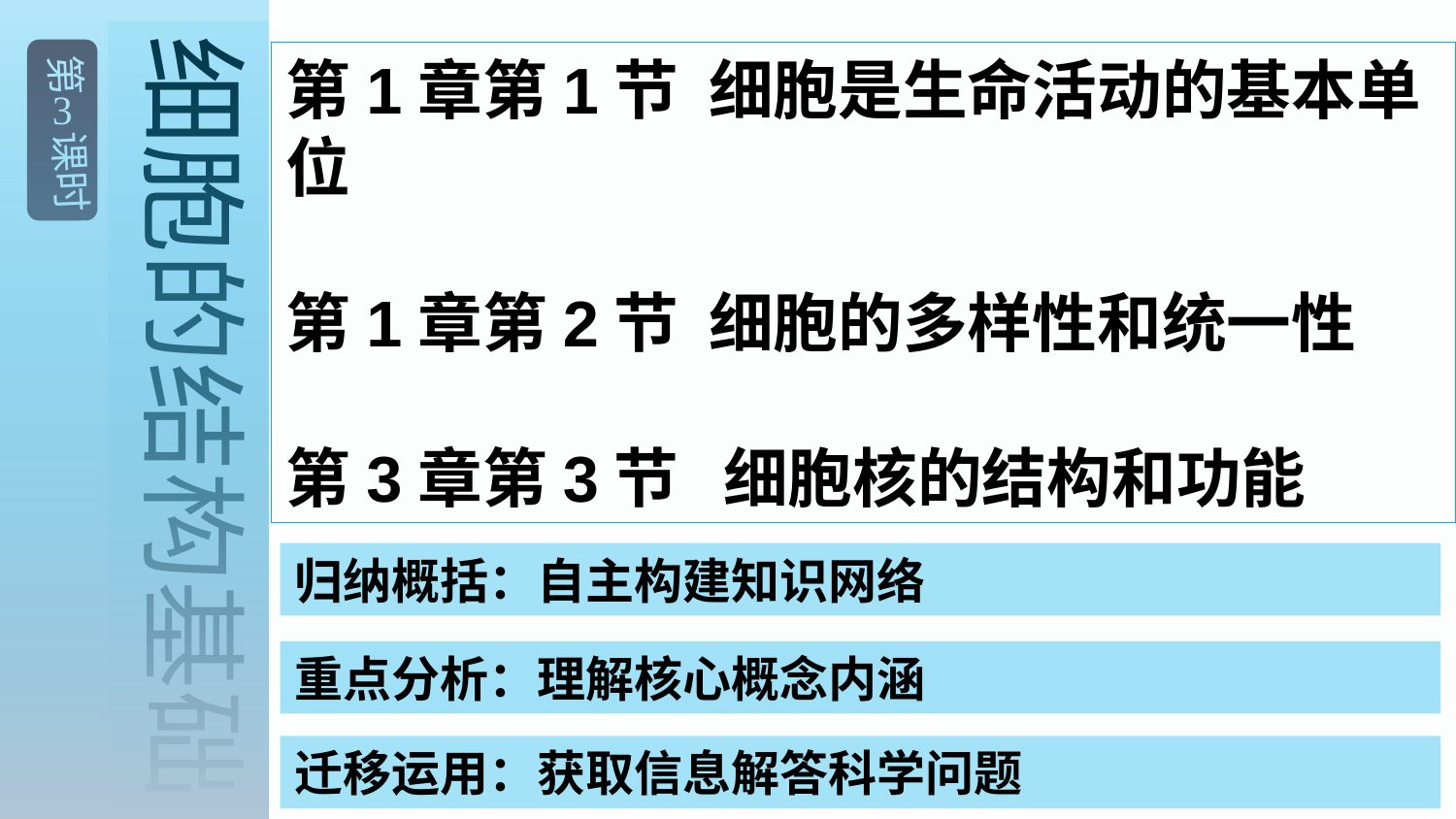

细胞的结构基础

第    课时
3
第1章第1节  细胞是生命活动的基本单位

第1章第2节  细胞的多样性和统一性

第3章第3节   细胞核的结构和功能
归纳概括：自主构建知识网络
重点分析：理解核心概念内涵
迁移运用：获取信息解答科学问题